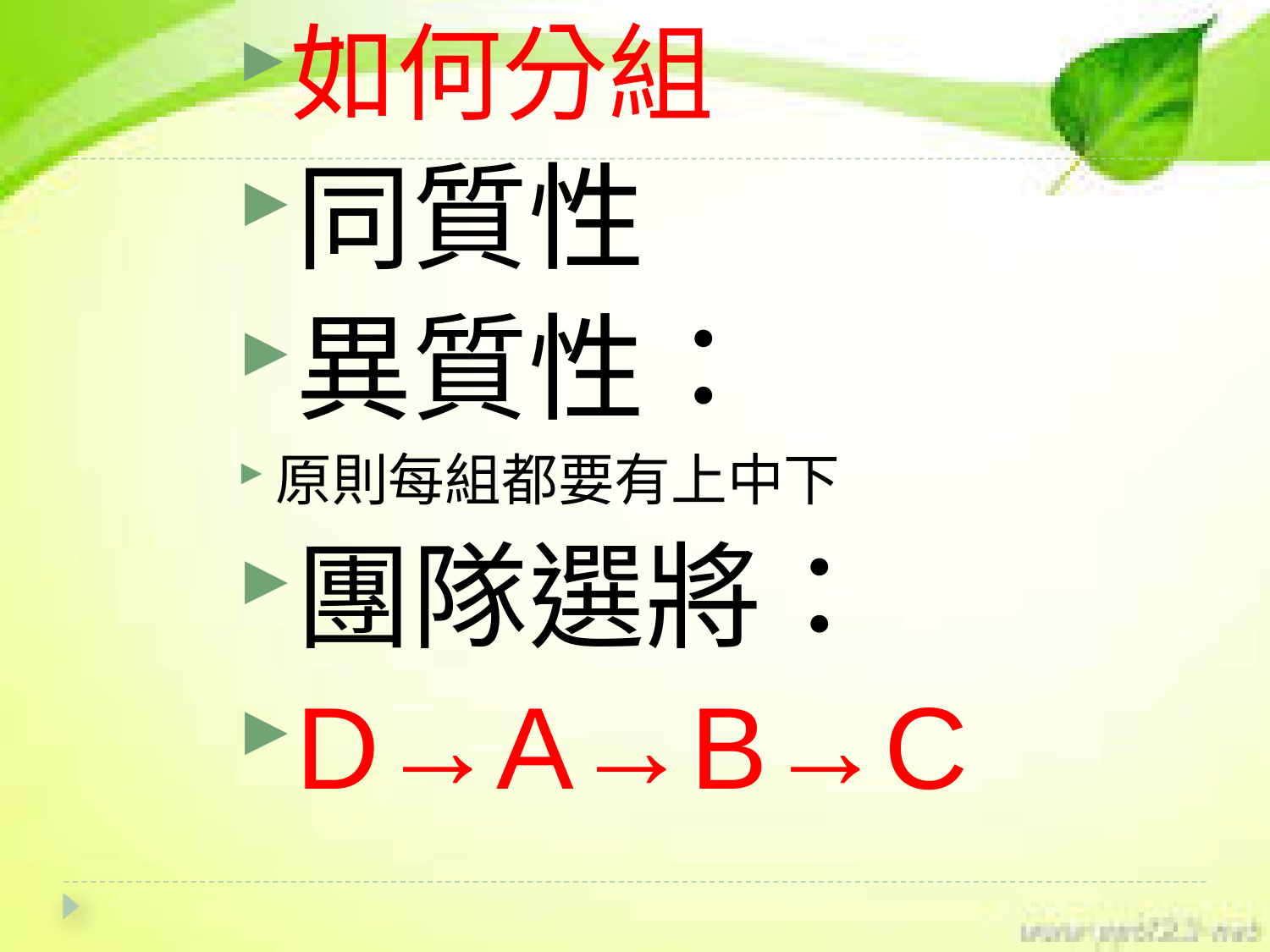

如何分組
同質性
異質性：
原則每組都要有上中下
團隊選將：
D→A→B→C

#